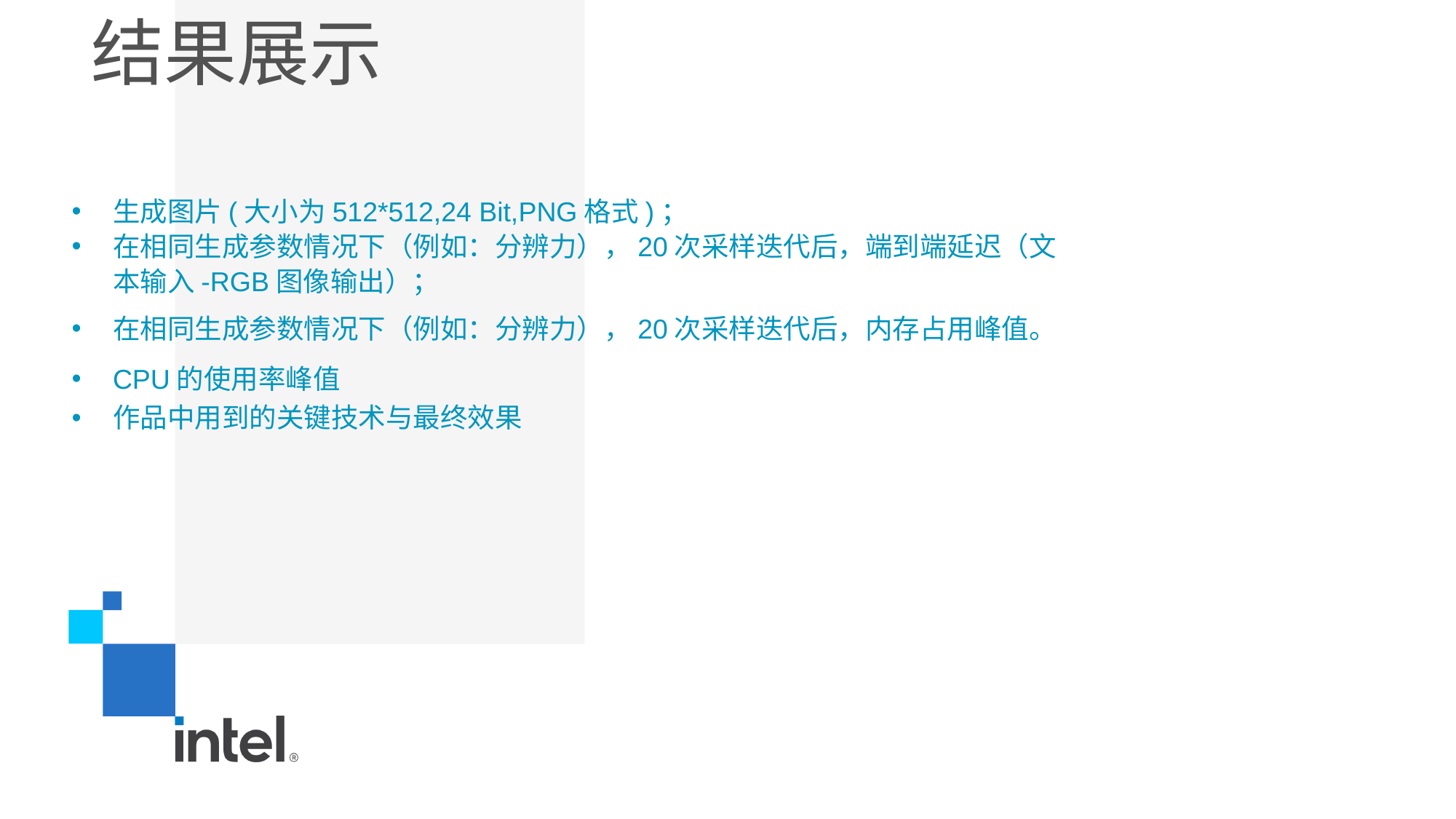

# 结果展示
生成图片(大小为512*512,24 Bit,PNG格式)；
在相同生成参数情况下（例如：分辨力），20次采样迭代后，端到端延迟（文本输入-RGB图像输出）；
在相同生成参数情况下（例如：分辨力），20次采样迭代后，内存占用峰值。
CPU的使用率峰值
作品中用到的关键技术与最终效果